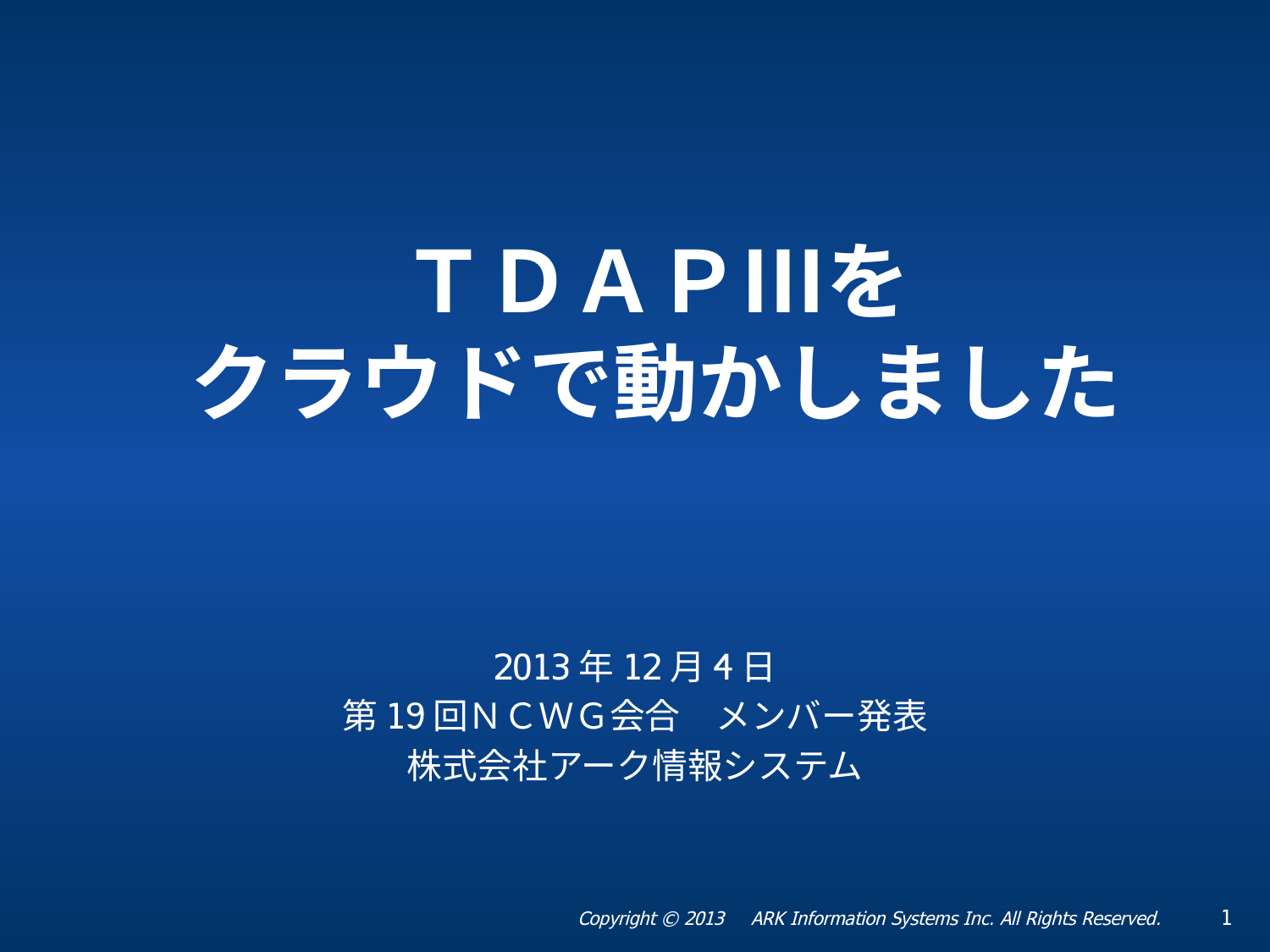

ＴＤＡＰⅢを
クラウドで動かしました

2013年12月4日
第19回ＮＣＷＧ会合　メンバー発表
株式会社アーク情報システム
1